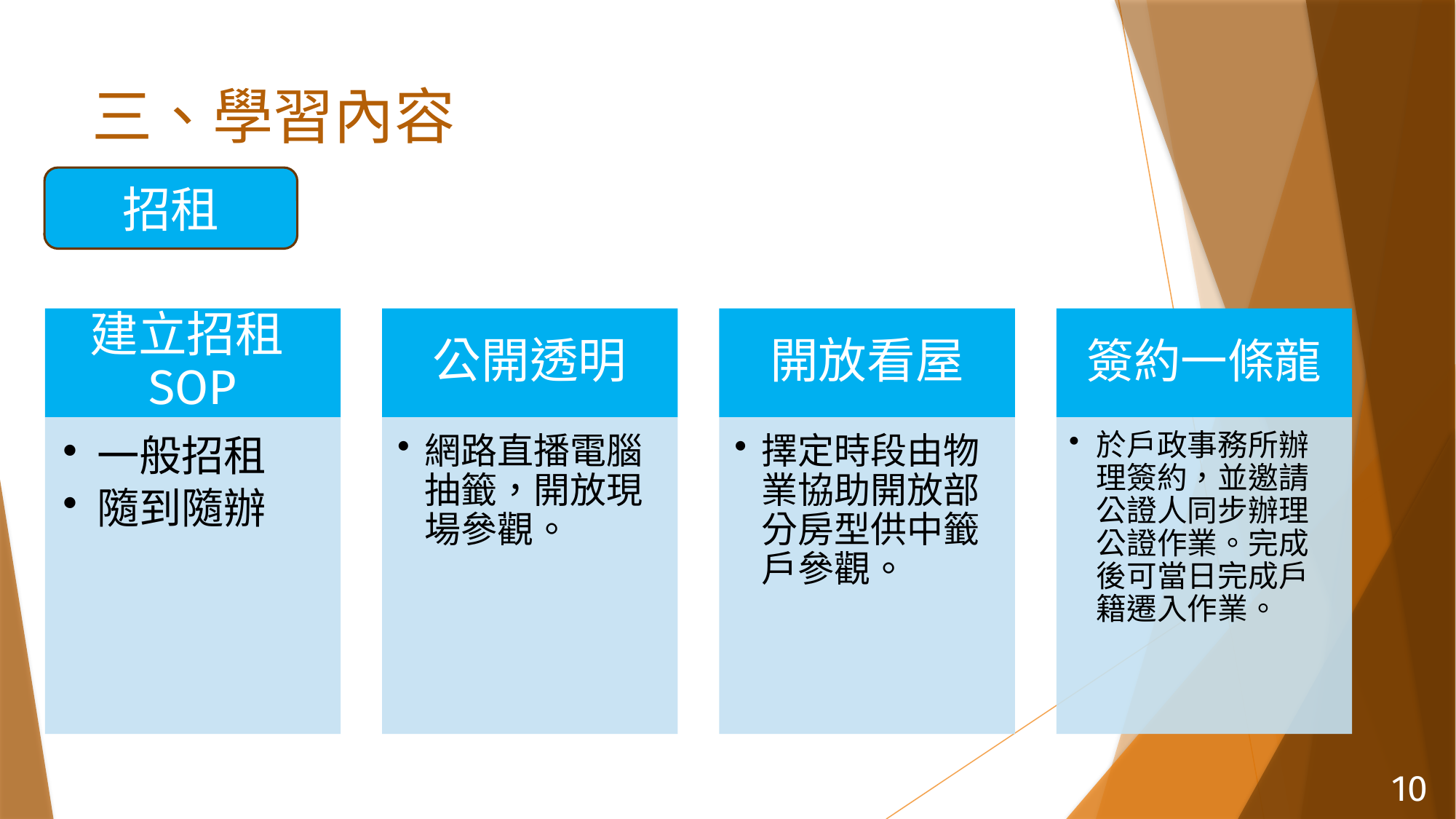

# 三、學習內容
招租
建立招租SOP
一般招租
隨到隨辦

公開透明
網路直播電腦抽籤，開放現場參觀。
開放看屋
擇定時段由物業協助開放部分房型供中籤戶參觀。
簽約一條龍
於戶政事務所辦理簽約，並邀請公證人同步辦理公證作業。完成後可當日完成戶籍遷入作業。
10